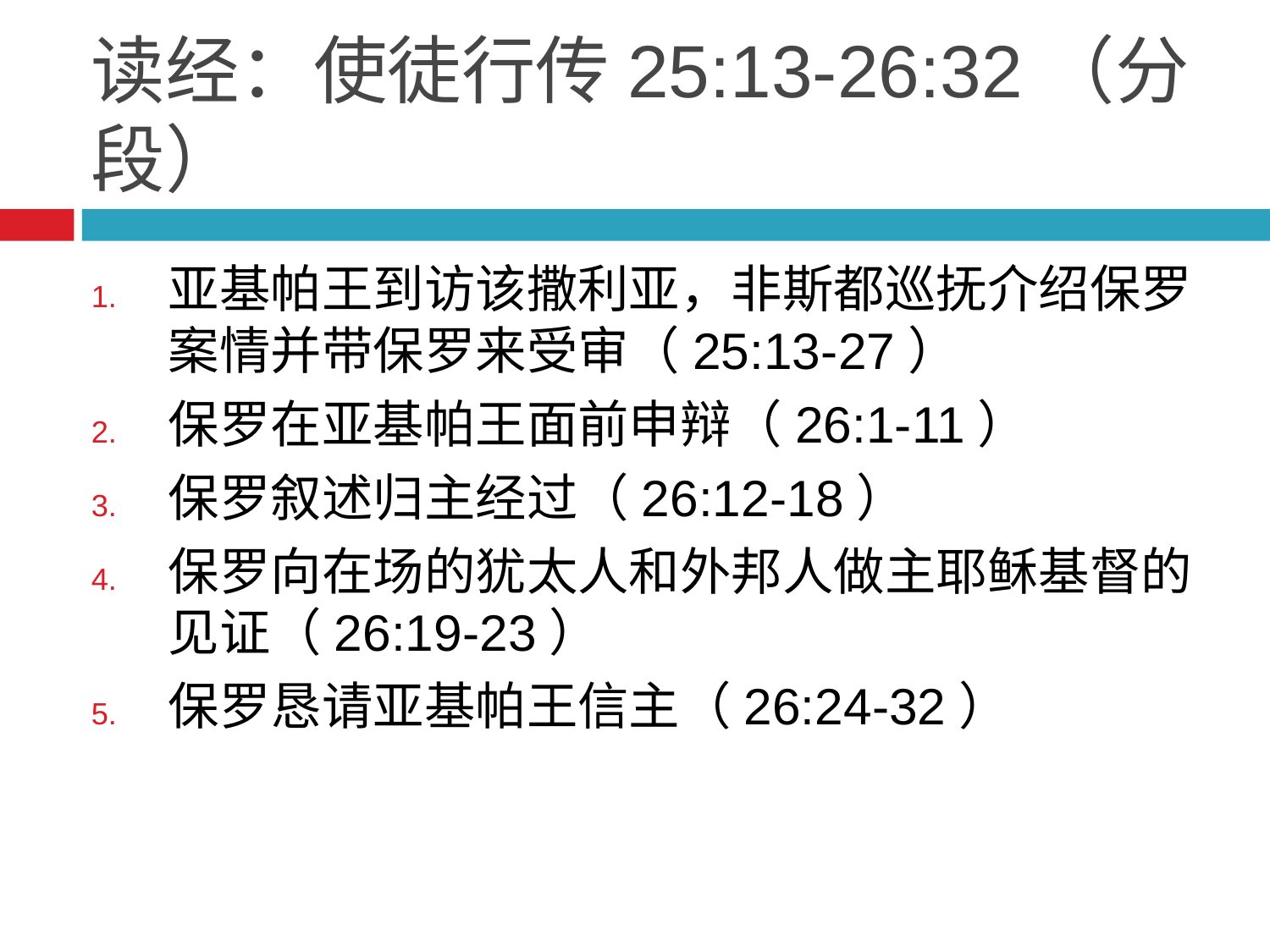

读经：使徒行传25:13-26:32（分段）
亚基帕王到访该撒利亚，非斯都巡抚介绍保罗案情并带保罗来受审（25:13-27）
保罗在亚基帕王面前申辩（26:1-11）
保罗叙述归主经过（26:12-18）
保罗向在场的犹太人和外邦人做主耶稣基督的见证（26:19-23）
保罗恳请亚基帕王信主（26:24-32）